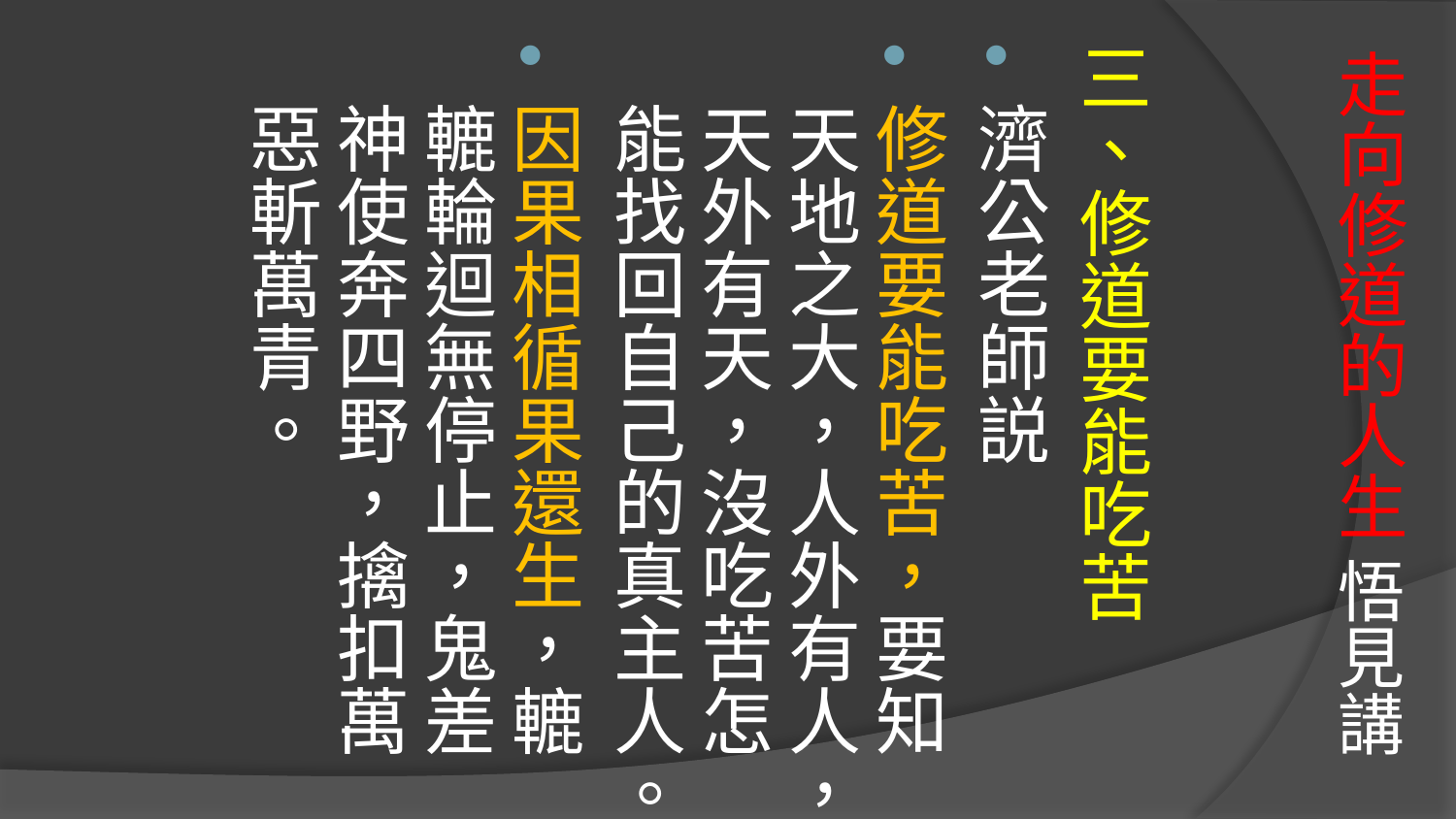

# 走向修道的人生 悟見講
三、修道要能吃苦
濟公老師説
修道要能吃苦，要知天地之大，人外有人，天外有天，沒吃苦怎能找回自己的真主人。
因果相循果還生，轆轆輪迴無停止，鬼差神使奔四野，擒扣萬惡斬萬青。